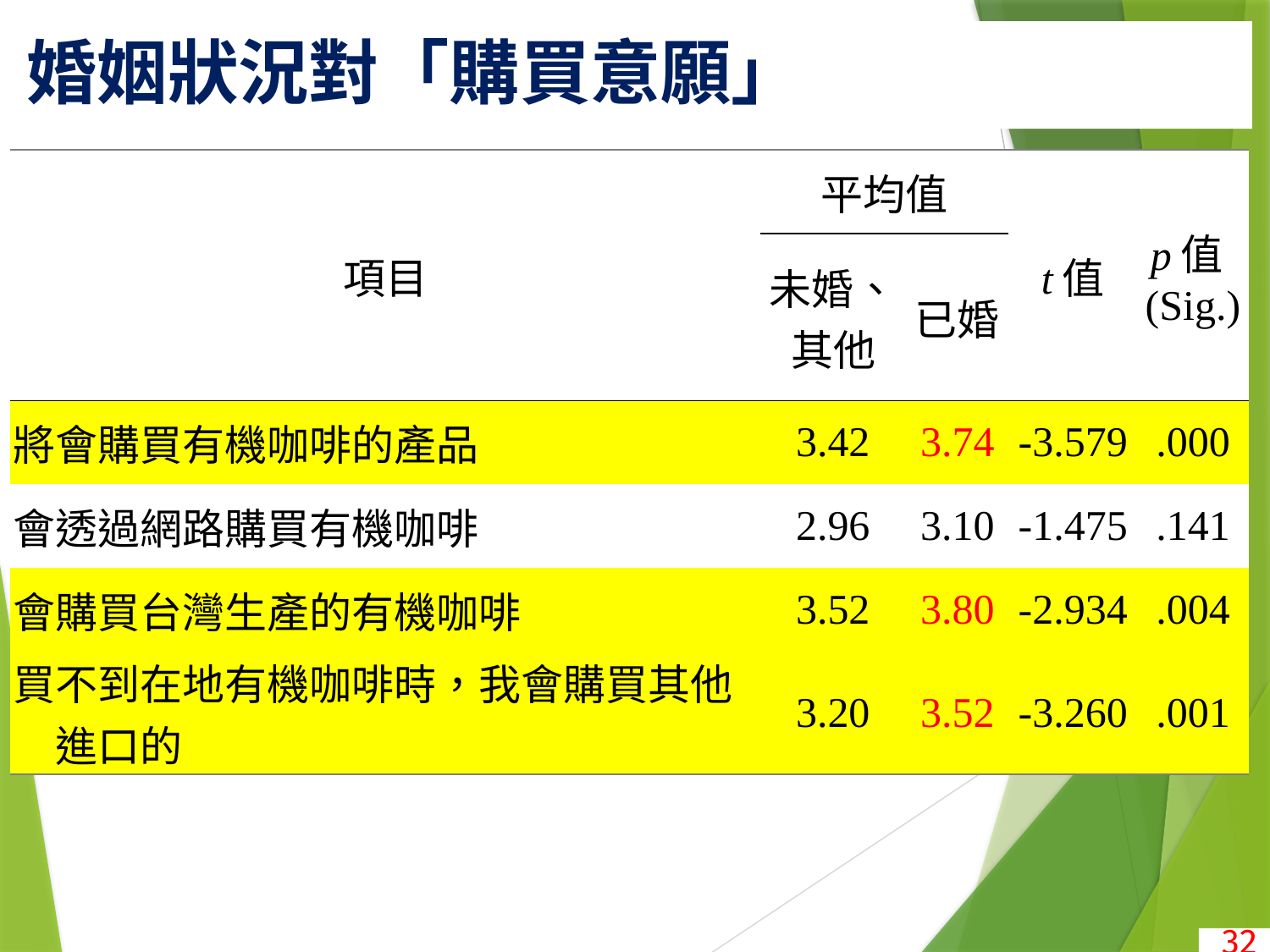

# 婚姻狀況對「購買意願」
| 項目 | 平均值 |  | t值 | p值(Sig.) |
| --- | --- | --- | --- | --- |
|  | 未婚、其他 | 已婚 |  |  |
| 將會購買有機咖啡的產品 | 3.42 | 3.74 | -3.579 | .000 |
| 會透過網路購買有機咖啡 | 2.96 | 3.10 | -1.475 | .141 |
| 會購買台灣生產的有機咖啡 | 3.52 | 3.80 | -2.934 | .004 |
| 買不到在地有機咖啡時，我會購買其他進口的 | 3.20 | 3.52 | -3.260 | .001 |

32